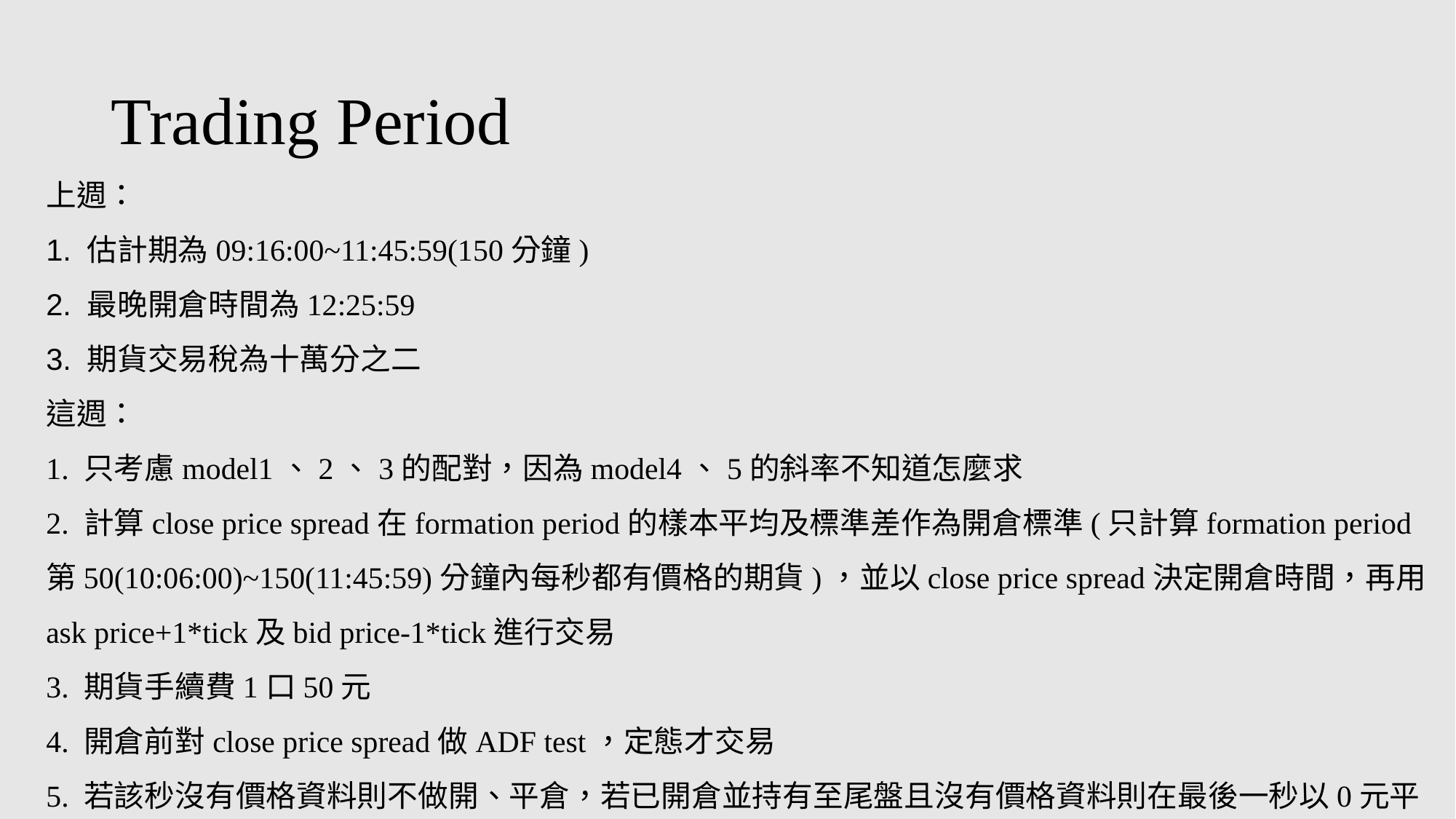

# Trading Period
上週：
估計期為09:16:00~11:45:59(150分鐘)
最晚開倉時間為12:25:59
期貨交易稅為十萬分之二
這週：
1. 只考慮model1、2、3的配對，因為model4、5的斜率不知道怎麼求
2. 計算close price spread在formation period的樣本平均及標準差作為開倉標準(只計算formation period第50(10:06:00)~150(11:45:59)分鐘內每秒都有價格的期貨)，並以close price spread決定開倉時間，再用ask price+1*tick及bid price-1*tick進行交易
3. 期貨手續費1口50元
4. 開倉前對close price spread做ADF test，定態才交易
5. 若該秒沒有價格資料則不做開、平倉，若已開倉並持有至尾盤且沒有價格資料則在最後一秒以0元平倉